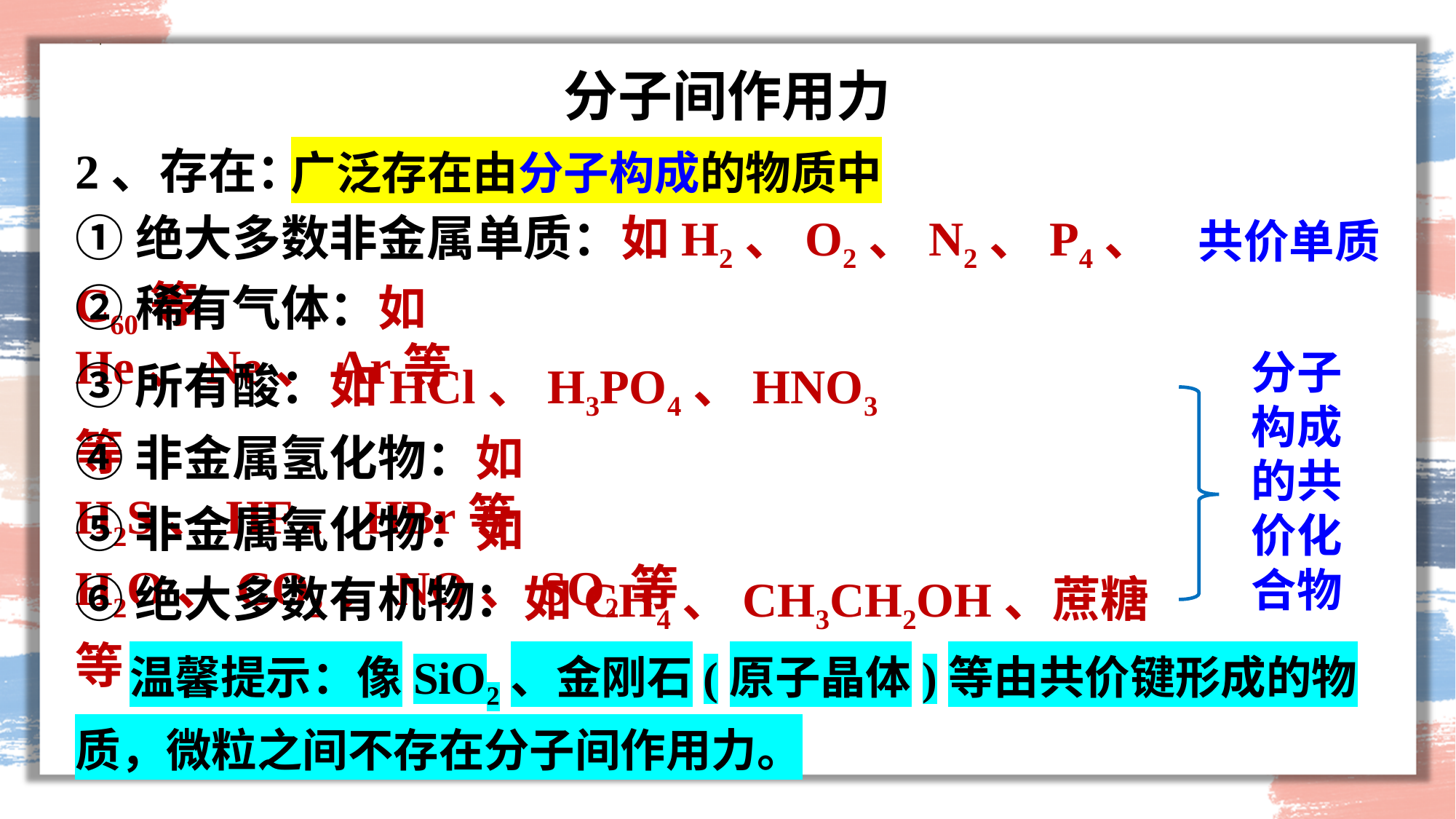

分子间作用力
2、存在：
广泛存在由分子构成的物质中
①绝大多数非金属单质：如H2、O2、N2、P4、C60等
共价单质
②稀有气体：如He、Ne、Ar等
分子构成的共价化合物
③所有酸：如HCl、H3PO4、HNO3等

④非金属氢化物：如H2S、HF、HBr等
⑤非金属氧化物：如H2O、CO2、NO、SO2等
⑥绝大多数有机物：如CH4、CH3CH2OH、蔗糖等
温馨提示：像SiO2、金刚石(原子晶体)等由共价键形成的物质，微粒之间不存在分子间作用力。